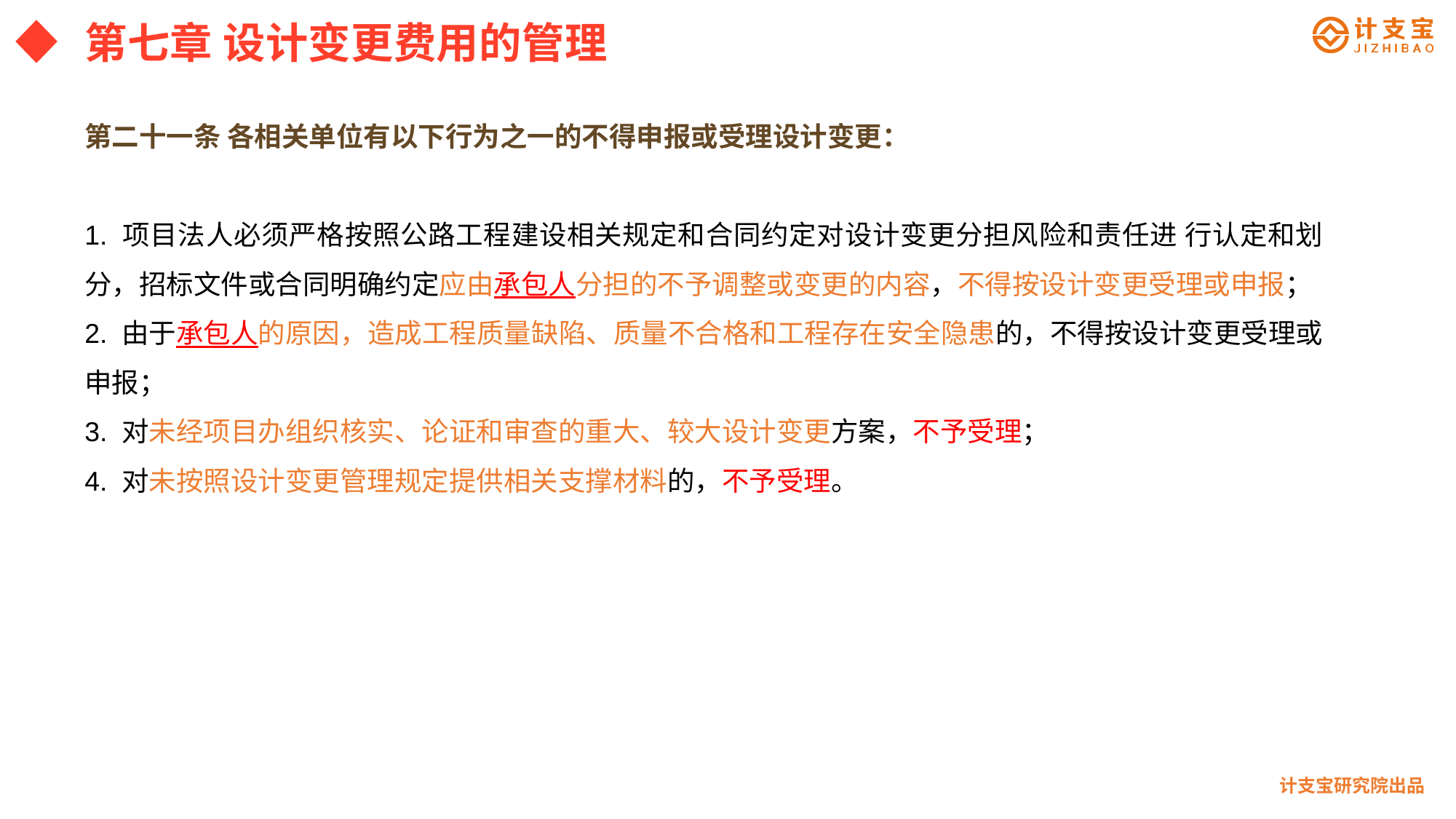

第七章 设计变更费用的管理

第二十一条 各相关单位有以下行为之一的不得申报或受理设计变更：

1. 项目法人必须严格按照公路工程建设相关规定和合同约定对设计变更分担风险和责任进 行认定和划分，招标文件或合同明确约定应由承包人分担的不予调整或变更的内容，不得按设计变更受理或申报；
2. 由于承包人的原因，造成工程质量缺陷、质量不合格和工程存在安全隐患的，不得按设计变更受理或申报；
3. 对未经项目办组织核实、论证和审查的重大、较大设计变更方案，不予受理；
4. 对未按照设计变更管理规定提供相关支撑材料的，不予受理。